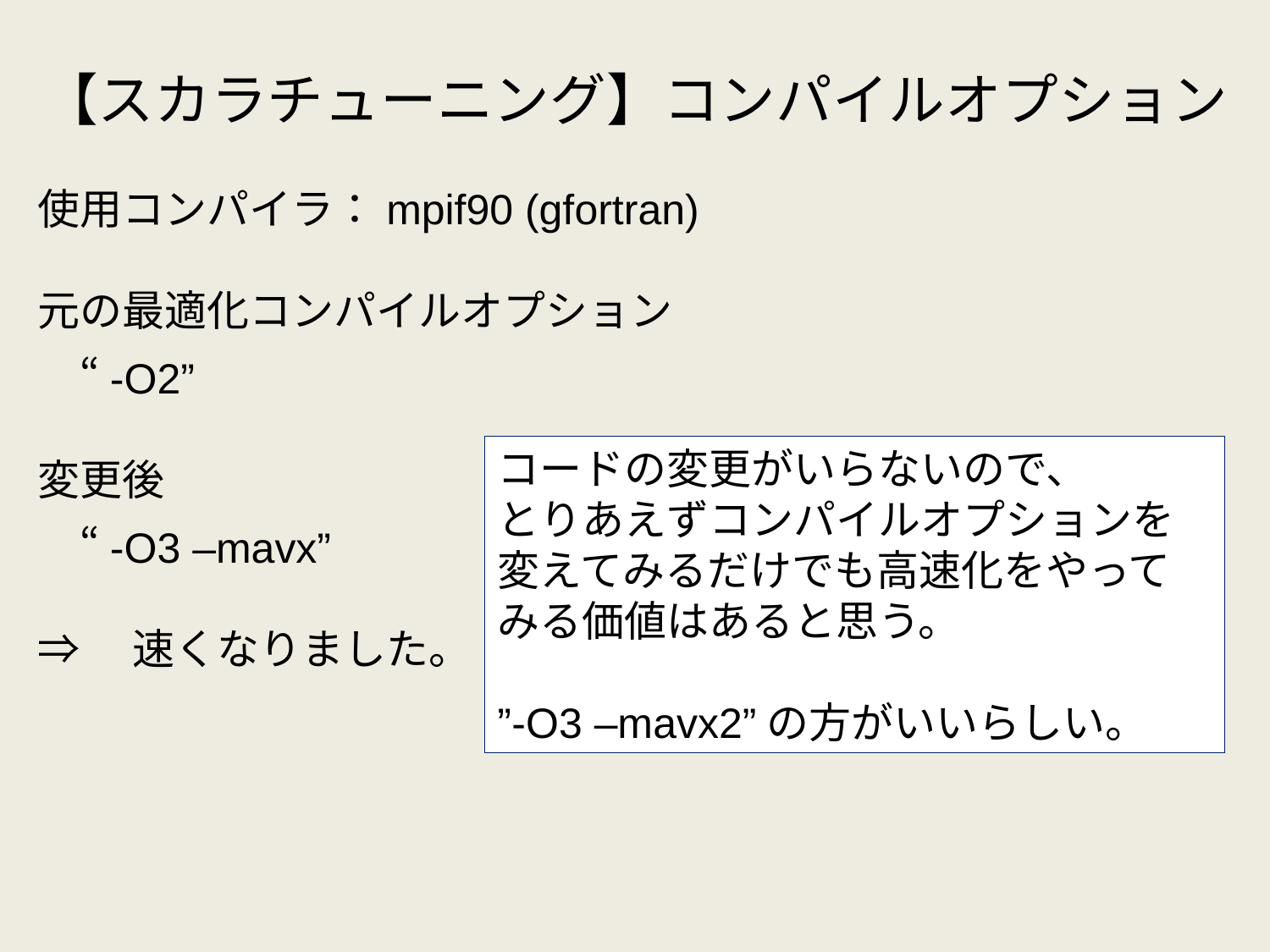

# 【スカラチューニング】コンパイルオプション
使用コンパイラ：mpif90 (gfortran)

元の最適化コンパイルオプション

　“-O2”

変更後

　“-O3 –mavx”

⇒　速くなりました。
コードの変更がいらないので、
とりあえずコンパイルオプションを変えてみるだけでも高速化をやってみる価値はあると思う。

”-O3 –mavx2”の方がいいらしい。